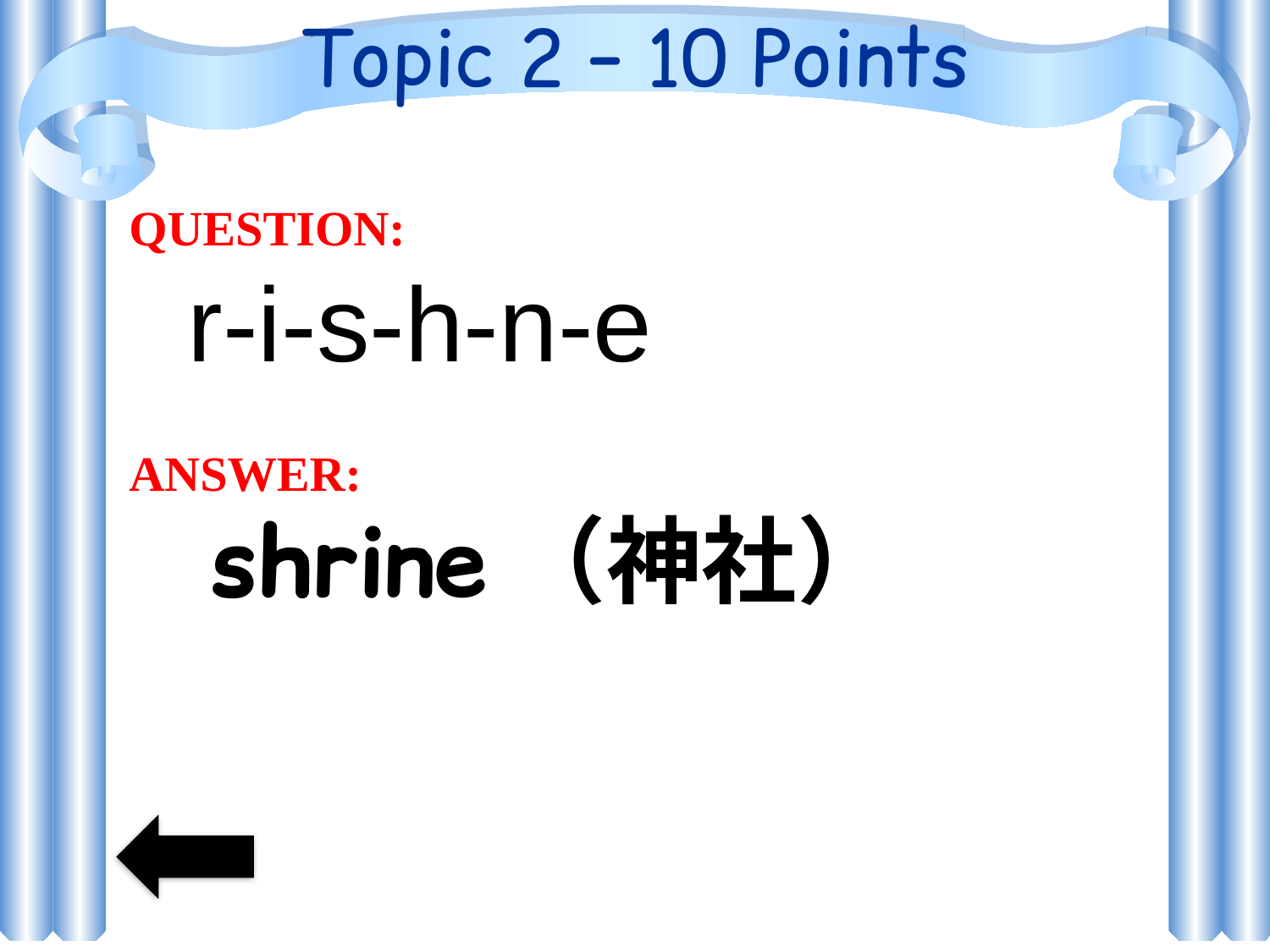

# Topic 2 – 10 Points
QUESTION:
  r-i-s-h-n-e

ANSWER:
  shrine（神社）